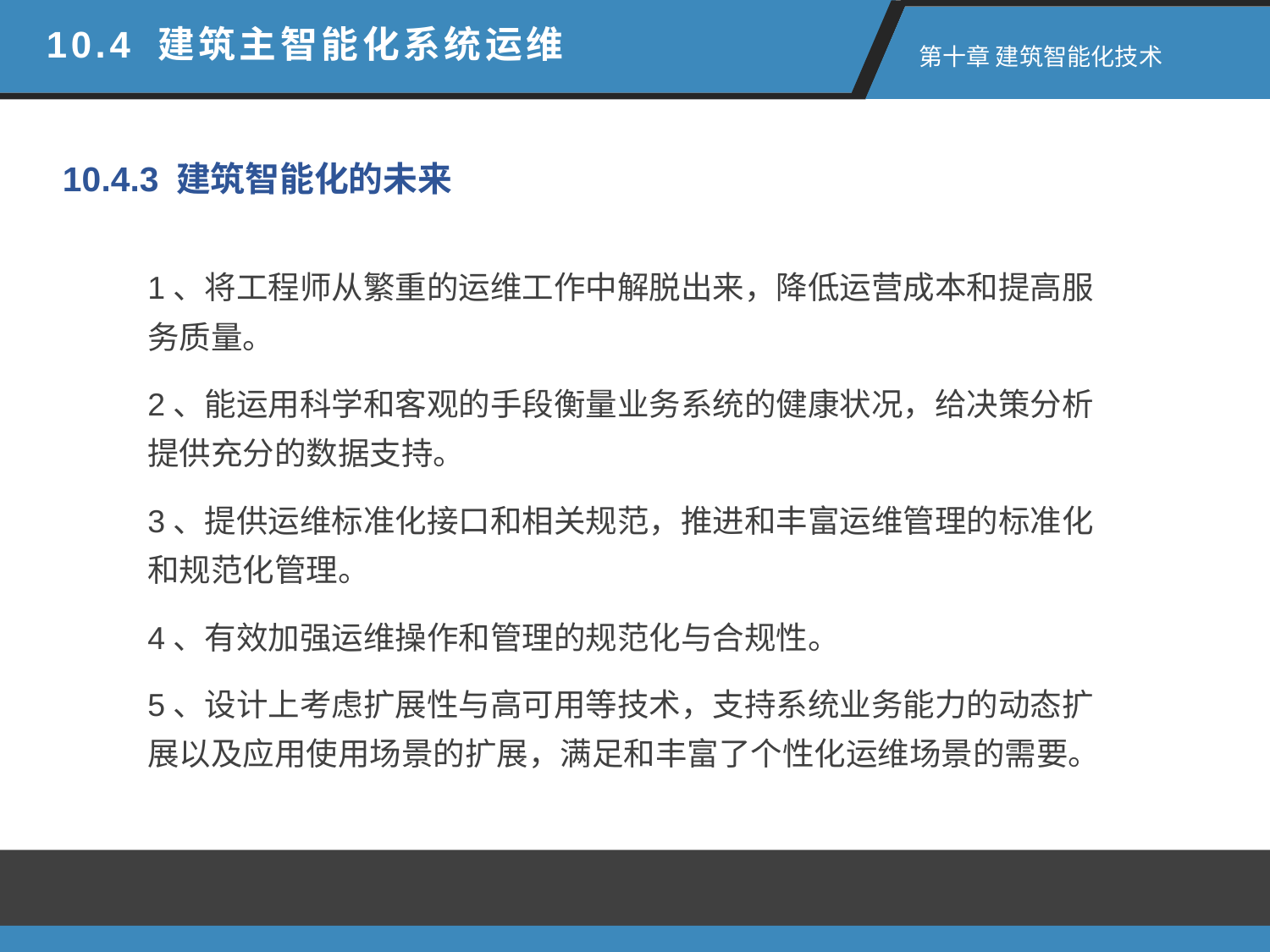

10.4 建筑主智能化系统运维
第十章 建筑智能化技术
10.4.3 建筑智能化的未来
1、将工程师从繁重的运维工作中解脱出来，降低运营成本和提高服务质量。
2、能运用科学和客观的手段衡量业务系统的健康状况，给决策分析提供充分的数据支持。
3、提供运维标准化接口和相关规范，推进和丰富运维管理的标准化和规范化管理。
4、有效加强运维操作和管理的规范化与合规性。
5、设计上考虑扩展性与高可用等技术，支持系统业务能力的动态扩展以及应用使用场景的扩展，满足和丰富了个性化运维场景的需要。